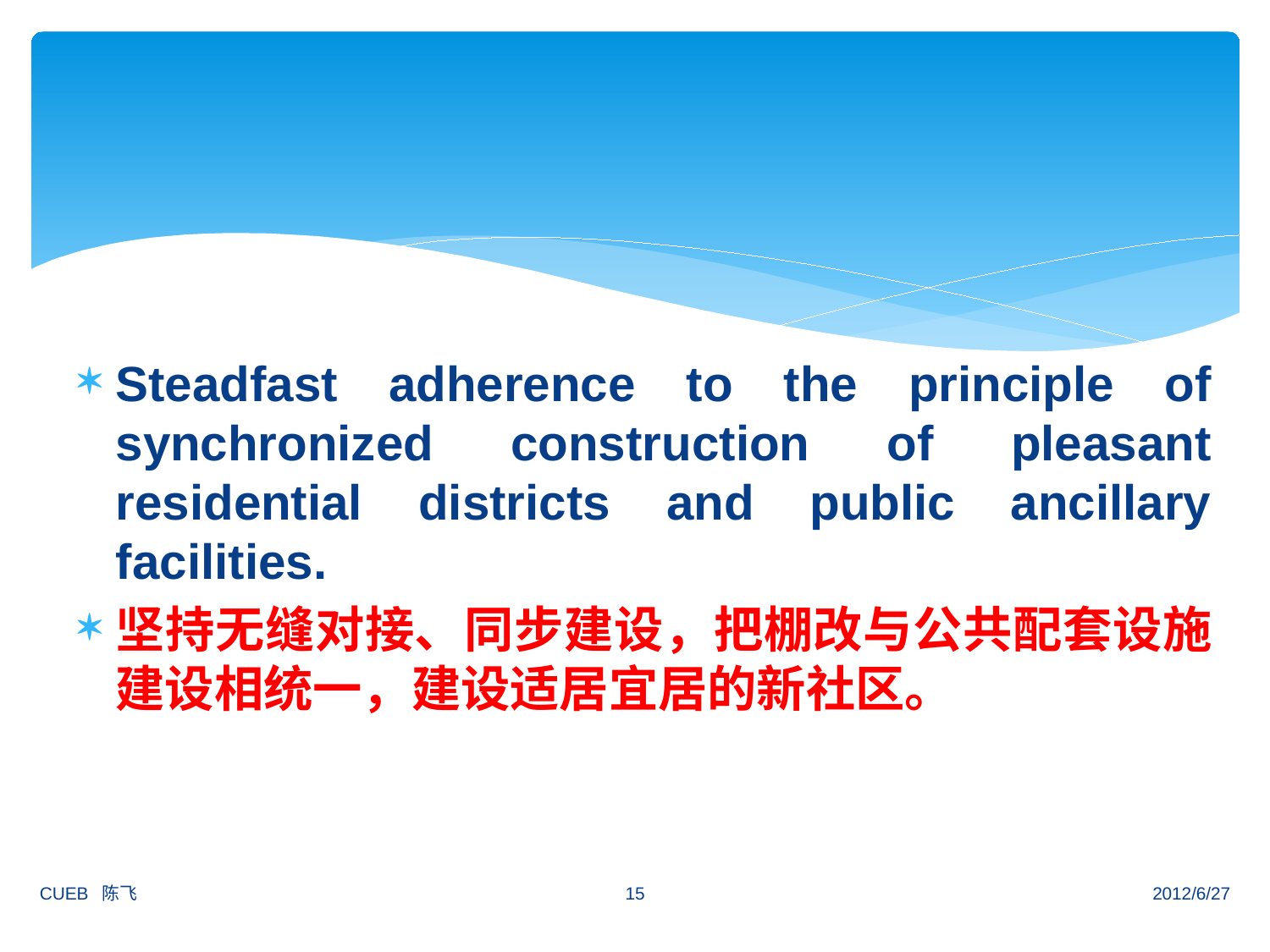

#
Steadfast adherence to the principle of synchronized construction of pleasant residential districts and public ancillary facilities.
坚持无缝对接、同步建设，把棚改与公共配套设施建设相统一，建设适居宜居的新社区。
15
CUEB  陈飞
2012/6/27